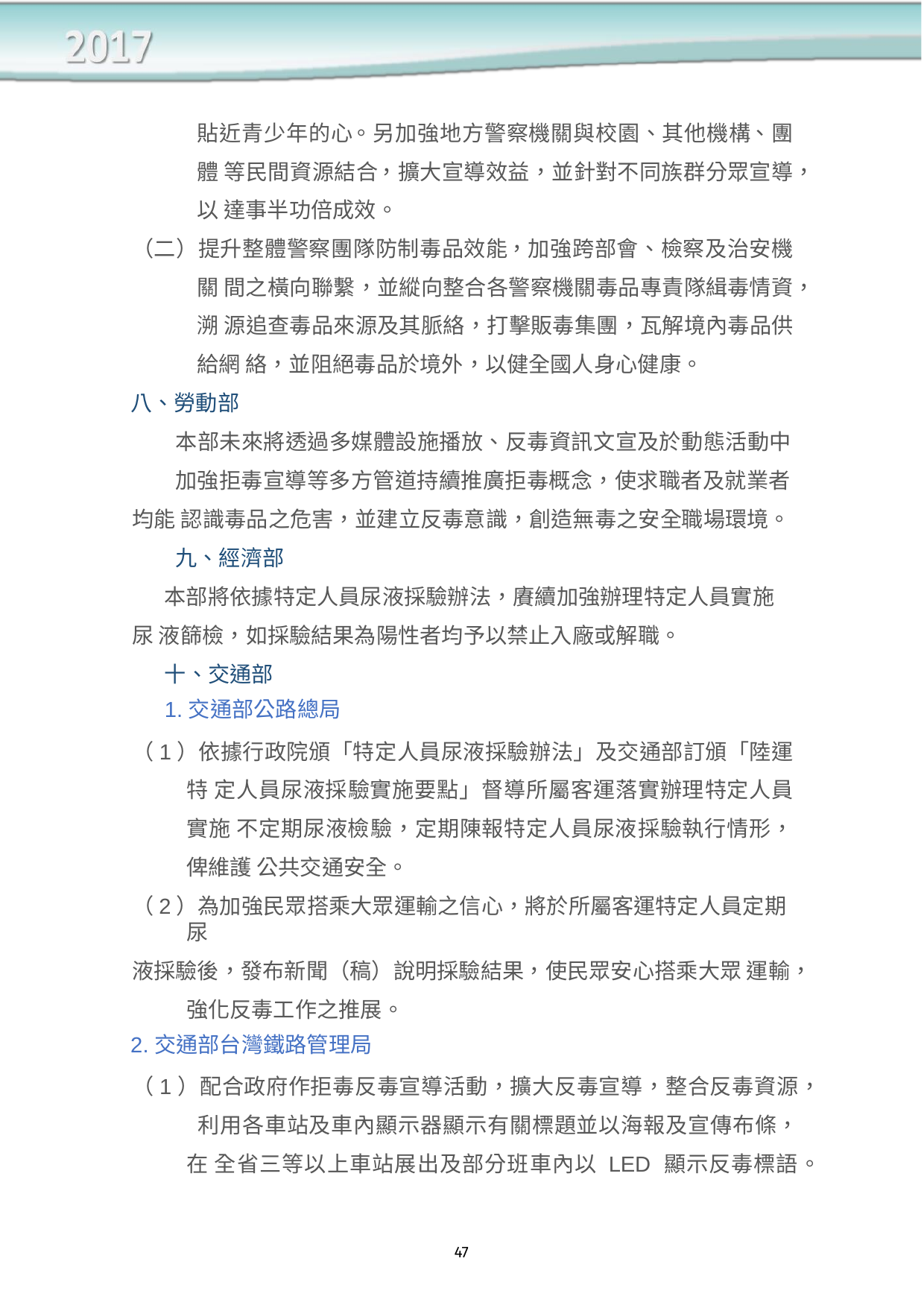

貼近青少年的心。另加強地方警察機關與校園、其他機構、團體 等民間資源結合，擴大宣導效益，並針對不同族群分眾宣導，以 達事半功倍成效。
（二）提升整體警察團隊防制毒品效能，加強跨部會、檢察及治安機關 間之橫向聯繫，並縱向整合各警察機關毒品專責隊緝毒情資，溯 源追查毒品來源及其脈絡，打擊販毒集團，瓦解境內毒品供給網 絡，並阻絕毒品於境外，以健全國人身心健康。
八、勞動部
本部未來將透過多媒體設施播放、反毒資訊文宣及於動態活動中
加強拒毒宣導等多方管道持續推廣拒毒概念，使求職者及就業者均能 認識毒品之危害，並建立反毒意識，創造無毒之安全職場環境。
九、經濟部
本部將依據特定人員尿液採驗辦法，賡續加強辦理特定人員實施尿 液篩檢，如採驗結果為陽性者均予以禁止入廠或解職。
十、交通部
1.交通部公路總局
（1）依據行政院頒「特定人員尿液採驗辦法」及交通部訂頒「陸運特 定人員尿液採驗實施要點」督導所屬客運落實辦理特定人員實施 不定期尿液檢驗，定期陳報特定人員尿液採驗執行情形，俾維護 公共交通安全。
（2）為加強民眾搭乘大眾運輸之信心，將於所屬客運特定人員定期尿
液採驗後，發布新聞（稿）說明採驗結果，使民眾安心搭乘大眾 運輸，強化反毒工作之推展。
2.交通部台灣鐵路管理局
（1）配合政府作拒毒反毒宣導活動，擴大反毒宣導，整合反毒資源，  利用各車站及車內顯示器顯示有關標題並以海報及宣傳布條，在 全省三等以上車站展出及部分班車內以 LED 顯示反毒標語。
47